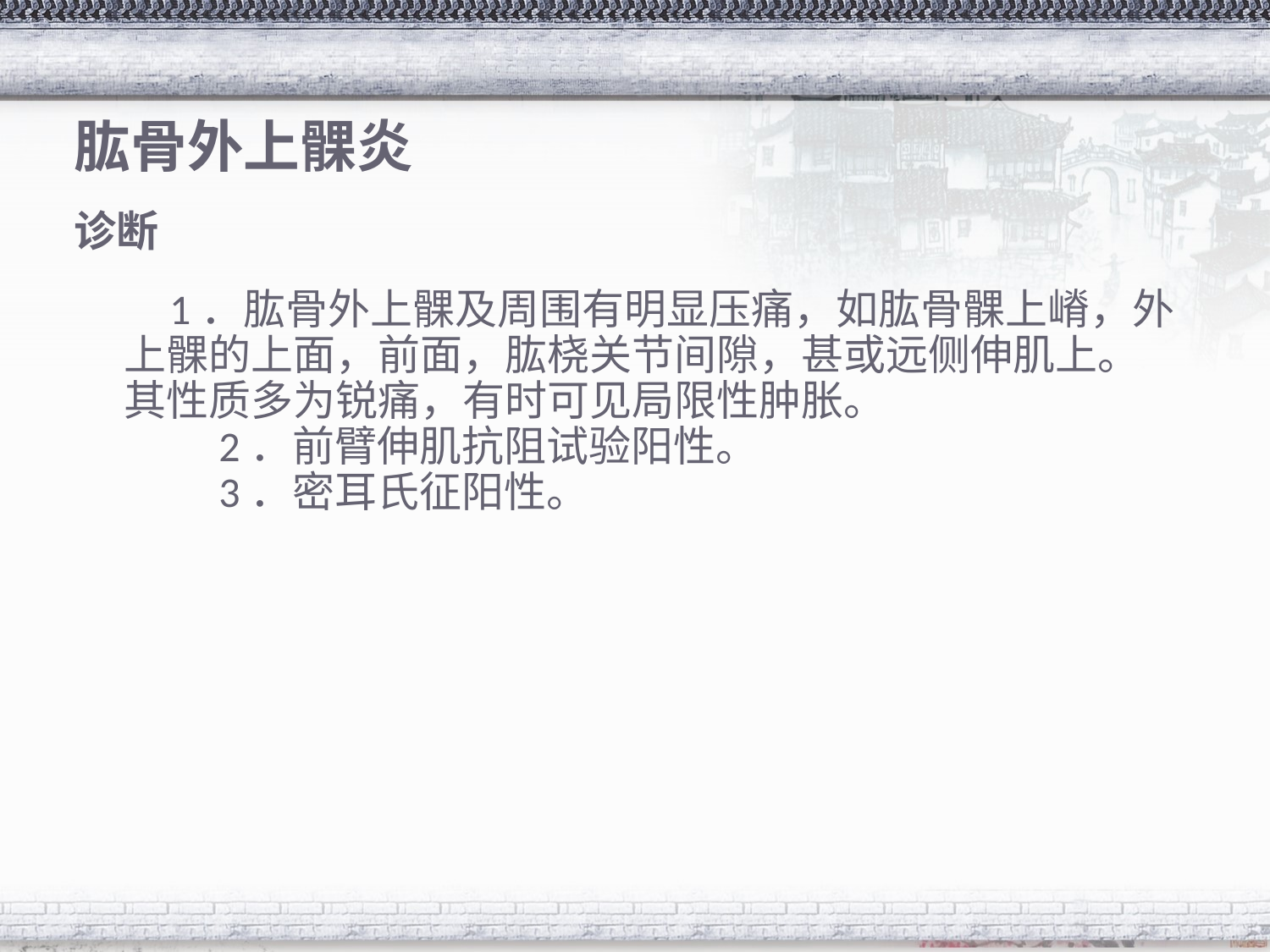

# 肱骨外上髁炎
诊断
          1．肱骨外上髁及周围有明显压痛，如肱骨髁上嵴，外上髁的上面，前面，肱桡关节间隙，甚或远侧伸肌上。其性质多为锐痛，有时可见局限性肿胀。
　　2．前臂伸肌抗阻试验阳性。
　　3．密耳氏征阳性。